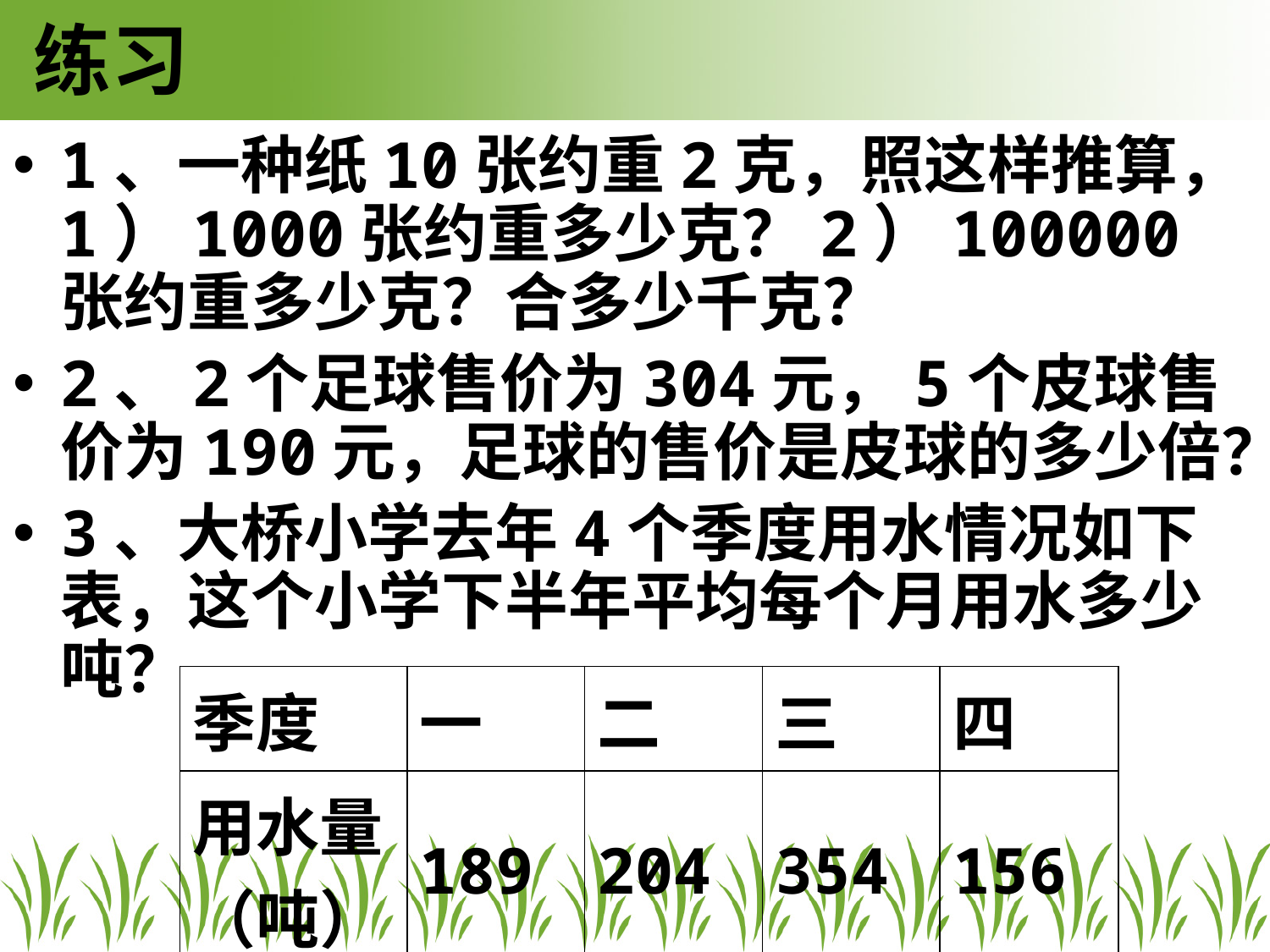

# 练习
1、一种纸10张约重2克，照这样推算，1）1000张约重多少克？2）100000张约重多少克？合多少千克？
2、2个足球售价为304元，5个皮球售价为190元，足球的售价是皮球的多少倍？
3、大桥小学去年4个季度用水情况如下表，这个小学下半年平均每个月用水多少吨？
| 季度 | 一 | 二 | 三 | 四 |
| --- | --- | --- | --- | --- |
| 用水量（吨） | 189 | 204 | 354 | 156 |